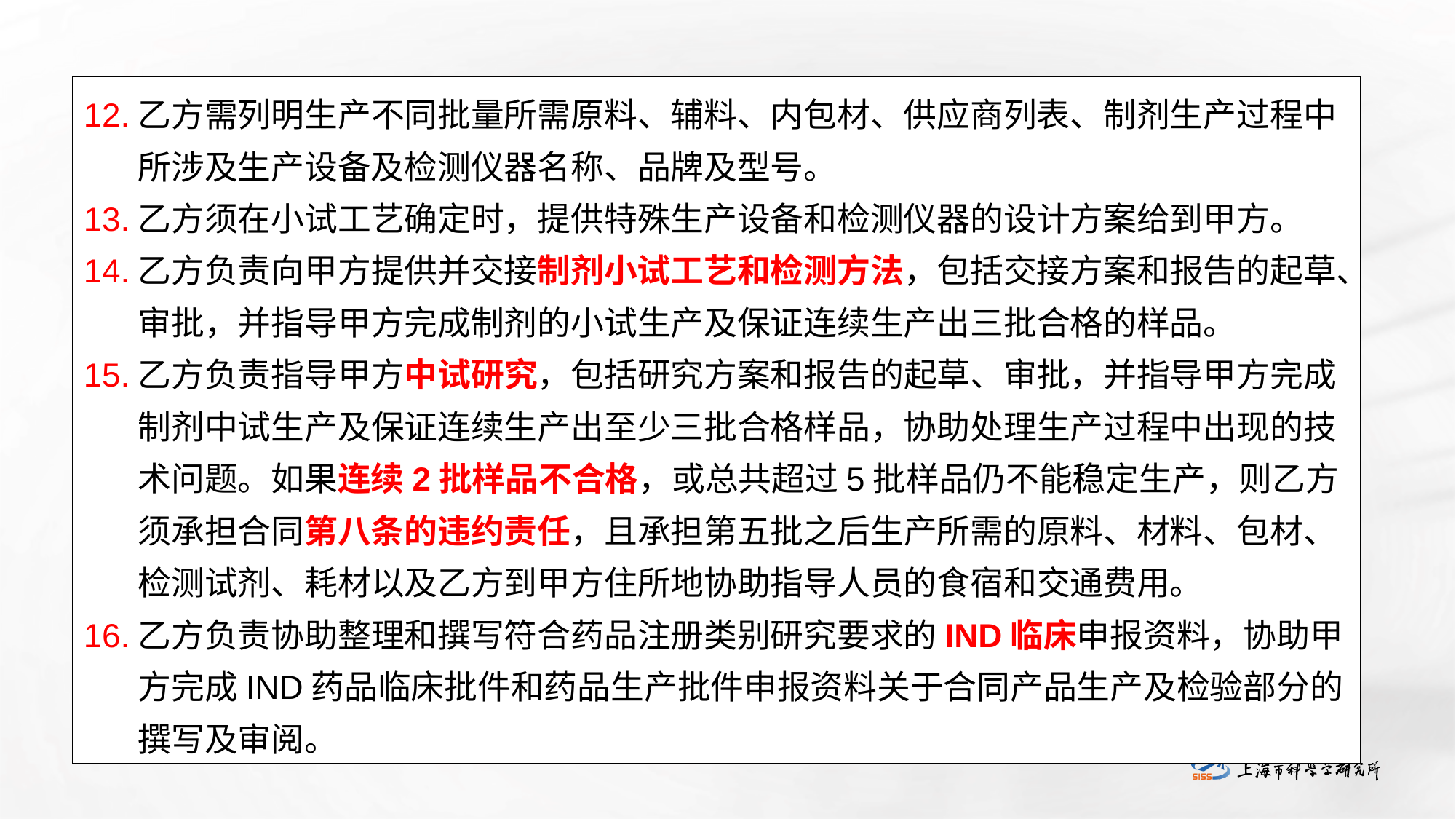

乙方需列明生产不同批量所需原料、辅料、内包材、供应商列表、制剂生产过程中所涉及生产设备及检测仪器名称、品牌及型号。
乙方须在小试工艺确定时，提供特殊生产设备和检测仪器的设计方案给到甲方。
乙方负责向甲方提供并交接制剂小试工艺和检测方法，包括交接方案和报告的起草、审批，并指导甲方完成制剂的小试生产及保证连续生产出三批合格的样品。
乙方负责指导甲方中试研究，包括研究方案和报告的起草、审批，并指导甲方完成制剂中试生产及保证连续生产出至少三批合格样品，协助处理生产过程中出现的技术问题。如果连续2批样品不合格，或总共超过5批样品仍不能稳定生产，则乙方须承担合同第八条的违约责任，且承担第五批之后生产所需的原料、材料、包材、检测试剂、耗材以及乙方到甲方住所地协助指导人员的食宿和交通费用。
乙方负责协助整理和撰写符合药品注册类别研究要求的IND临床申报资料，协助甲方完成IND药品临床批件和药品生产批件申报资料关于合同产品生产及检验部分的撰写及审阅。